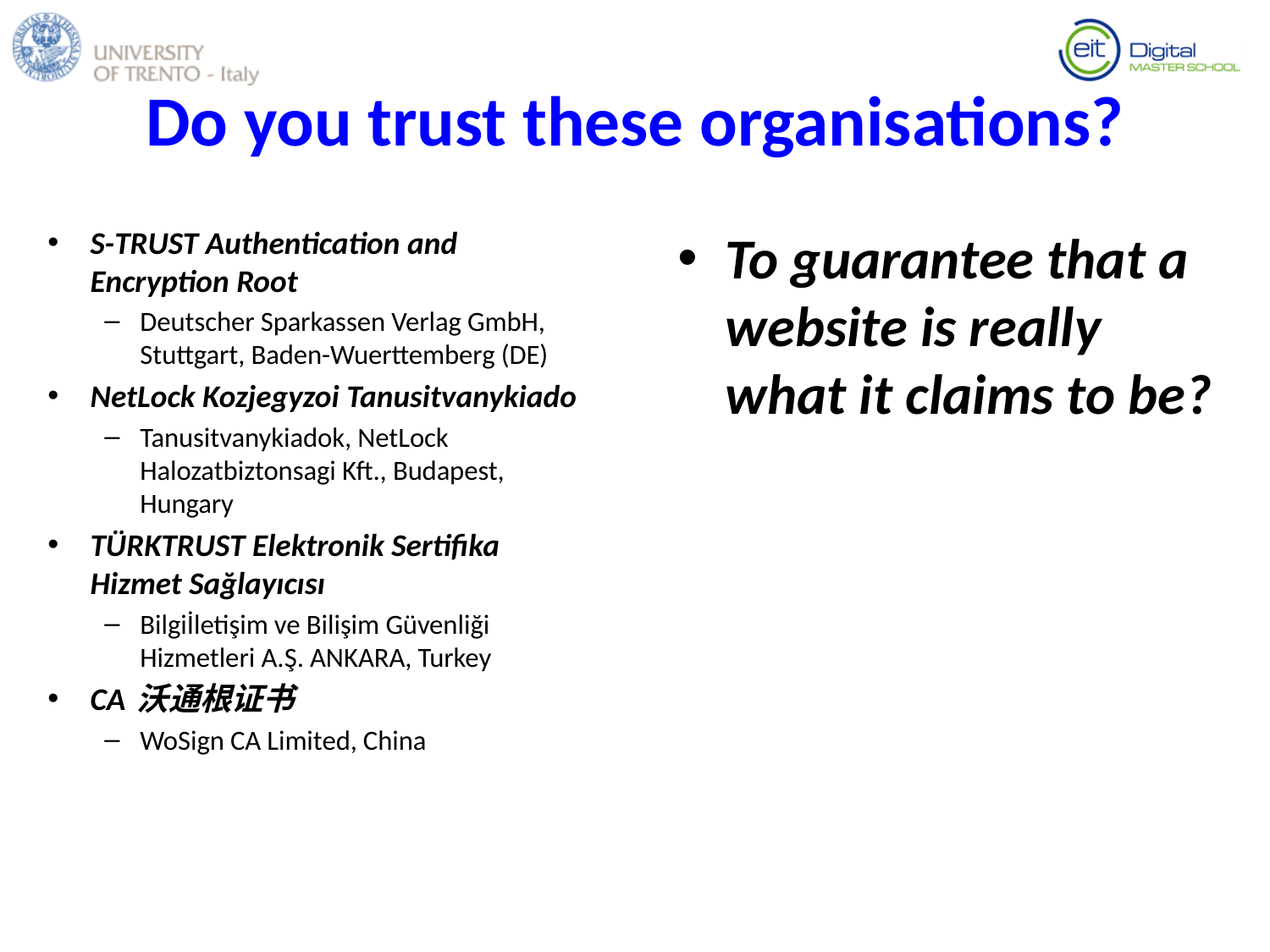

Do you trust these organisations?
S-TRUST Authentication and Encryption Root
Deutscher Sparkassen Verlag GmbH, Stuttgart, Baden-Wuerttemberg (DE)
NetLock Kozjegyzoi Tanusitvanykiado
Tanusitvanykiadok, NetLock Halozatbiztonsagi Kft., Budapest, Hungary
TÜRKTRUST Elektronik Sertifika Hizmet Sağlayıcısı
Bilgiİletişim ve Bilişim Güvenliği Hizmetleri A.Ş. ANKARA, Turkey
CA 沃通根证书
WoSign CA Limited, China

To guarantee that a website is really what it claims to be?